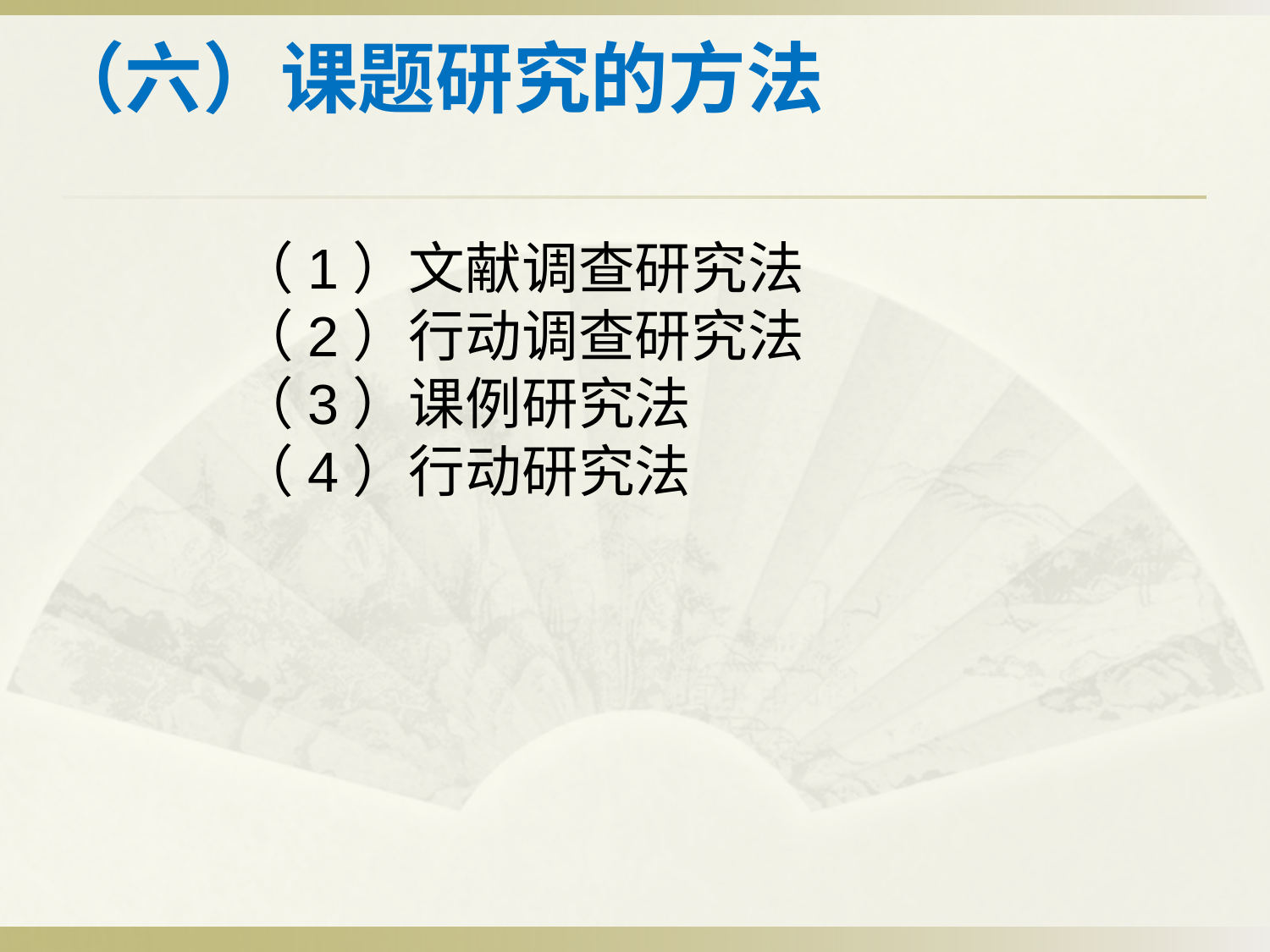

# （六）课题研究的方法
（1）文献调查研究法
（2）行动调查研究法
（3）课例研究法
（4）行动研究法